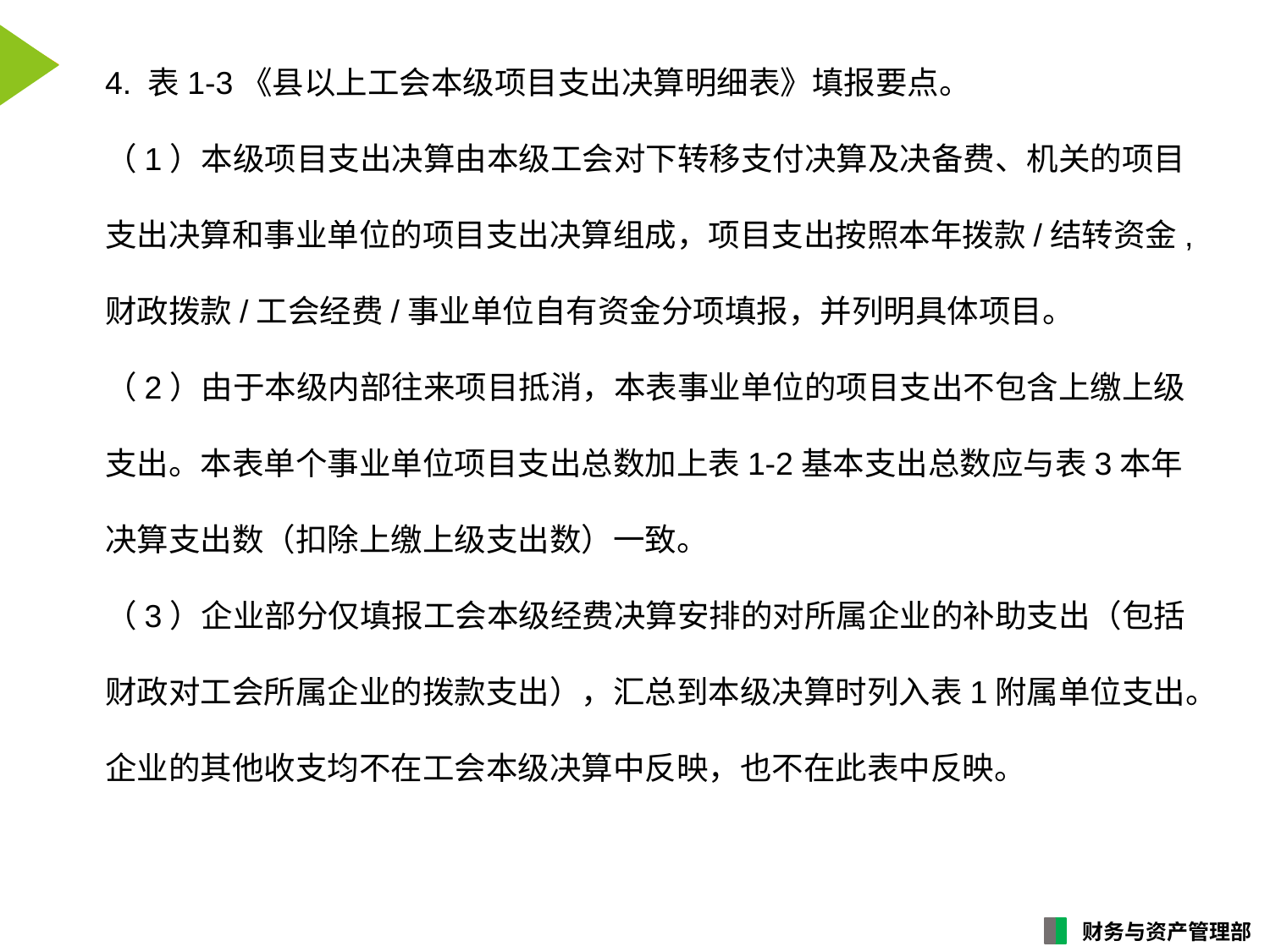

# 4. 表1-3《县以上工会本级项目支出决算明细表》填报要点。 （1）本级项目支出决算由本级工会对下转移支付决算及决备费、机关的项目支出决算和事业单位的项目支出决算组成，项目支出按照本年拨款/结转资金,财政拨款/工会经费/事业单位自有资金分项填报，并列明具体项目。 （2）由于本级内部往来项目抵消，本表事业单位的项目支出不包含上缴上级支出。本表单个事业单位项目支出总数加上表1-2基本支出总数应与表3本年决算支出数（扣除上缴上级支出数）一致。 （3）企业部分仅填报工会本级经费决算安排的对所属企业的补助支出（包括财政对工会所属企业的拨款支出），汇总到本级决算时列入表1附属单位支出。企业的其他收支均不在工会本级决算中反映，也不在此表中反映。